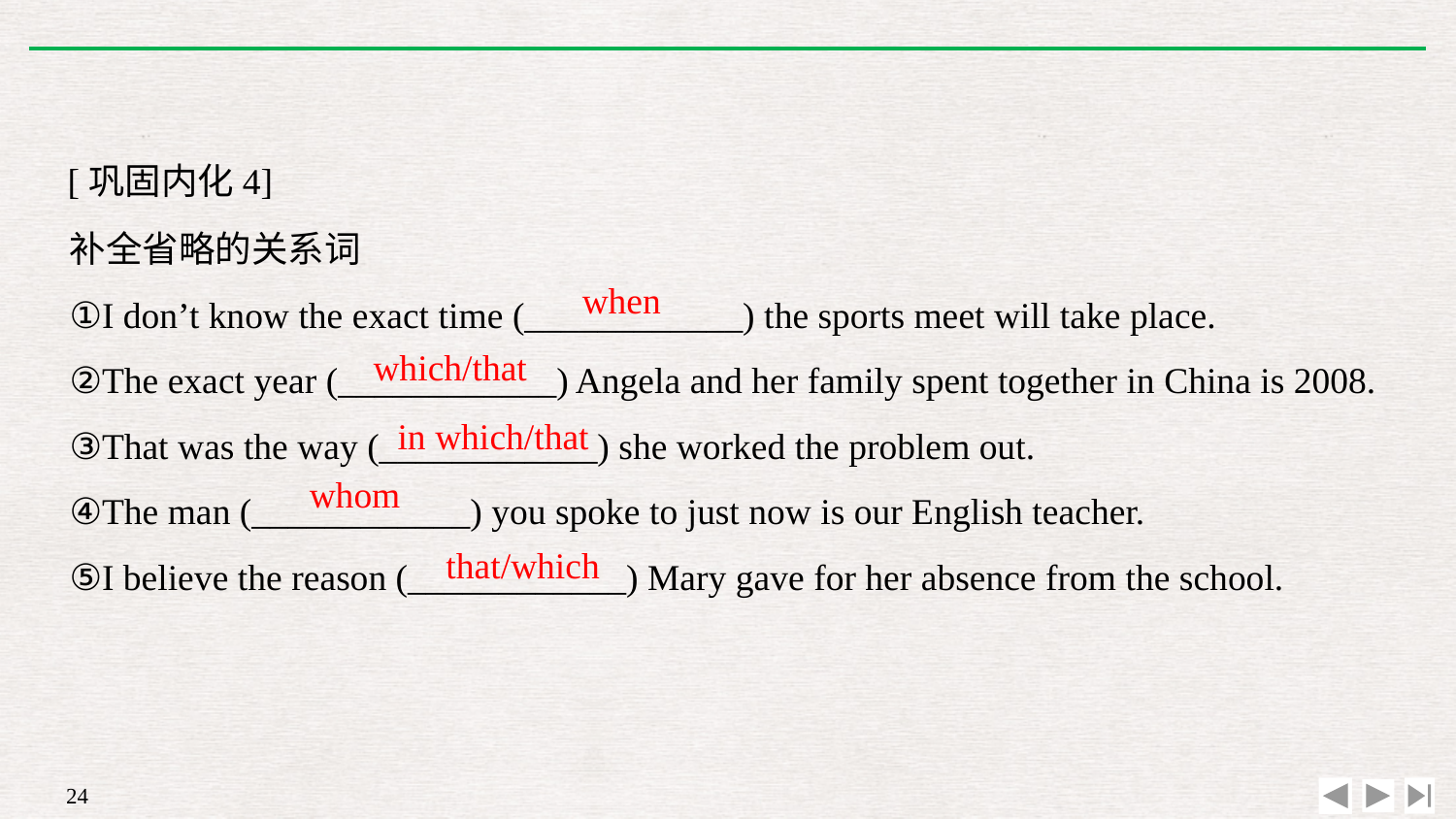

[巩固内化4]
补全省略的关系词
①I don’t know the exact time (____________) the sports meet will take place.
②The exact year (____________) Angela and her family spent together in China is 2008.
③That was the way (____________) she worked the problem out.
④The man (____________) you spoke to just now is our English teacher.
⑤I believe the reason (____________) Mary gave for her absence from the school.
when
which/that
in which/that
whom
that/which